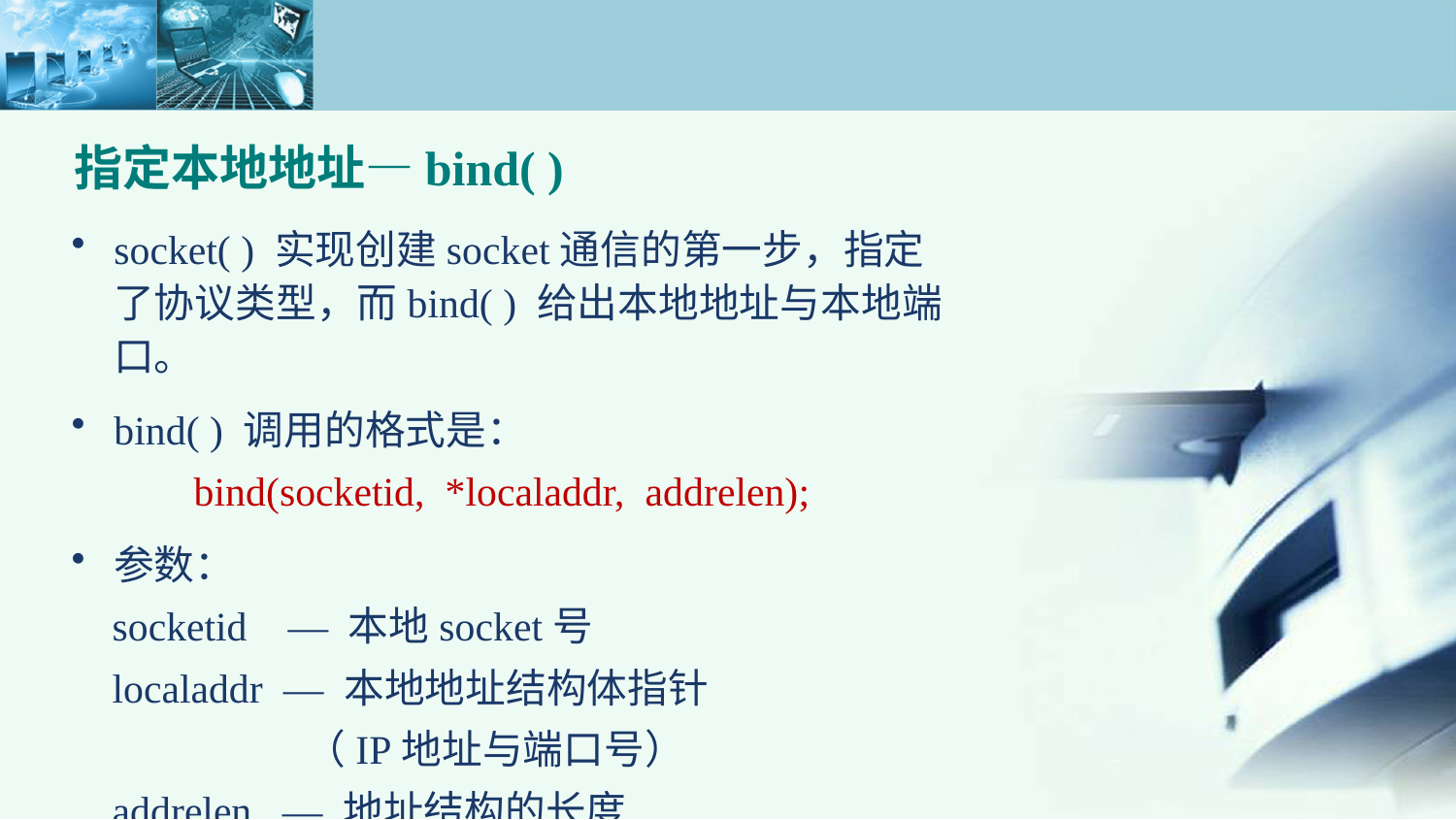

指定本地地址—bind( )
socket( ) 实现创建socket通信的第一步，指定了协议类型，而bind( ) 给出本地地址与本地端口。
bind( ) 调用的格式是：
            bind(socketid,  *localaddr,  addrelen);
参数：
    socketid    — 本地socket号
    localaddr  — 本地地址结构体指针
                         （IP地址与端口号）
    addrelen   — 地址结构的长度